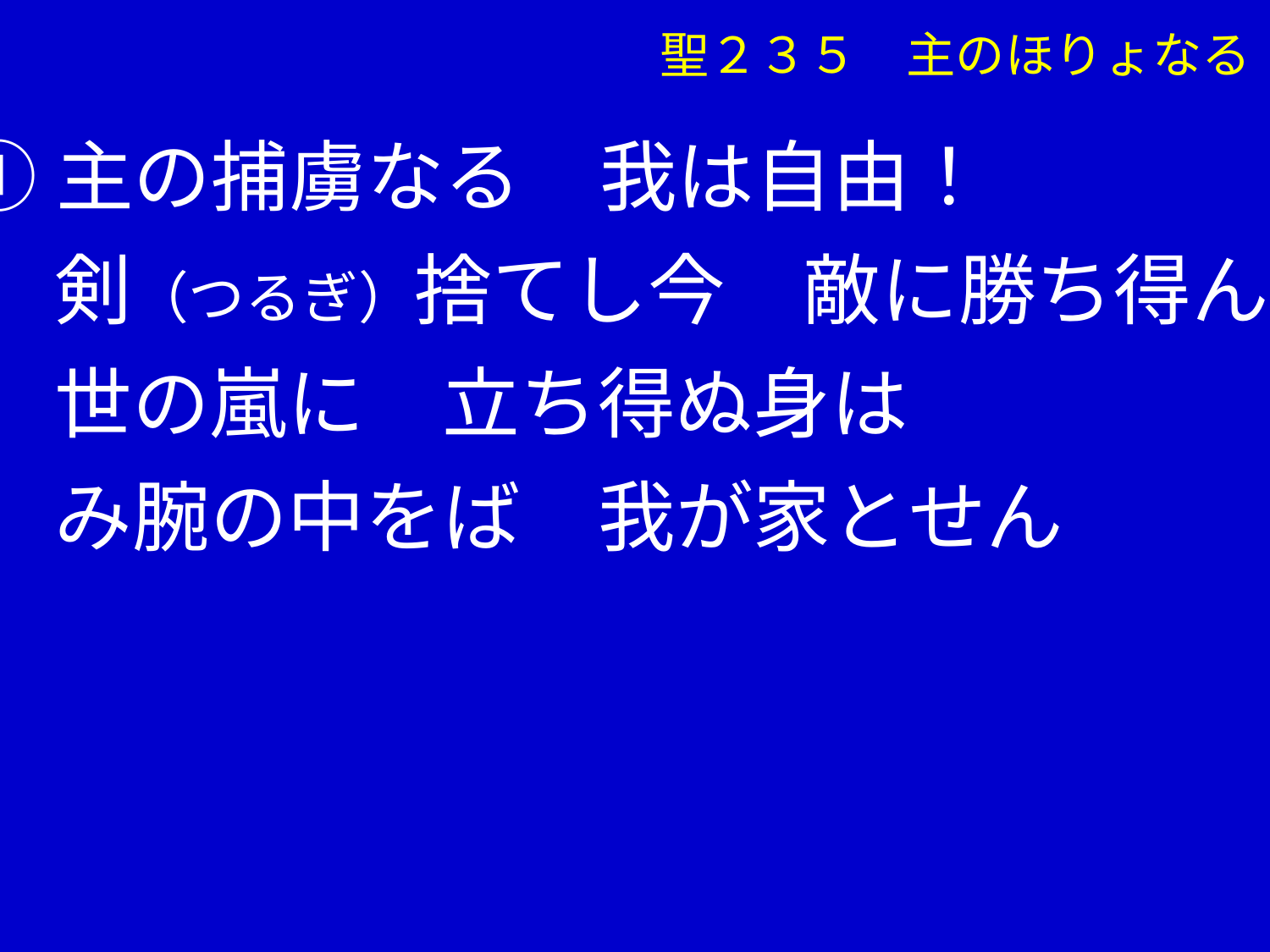

聖２３５　主のほりょなる
①主の捕虜なる　我は自由！
　 剣（つるぎ）捨てし今　敵に勝ち得ん
　 世の嵐に　立ち得ぬ身は
　 み腕の中をば　我が家とせん